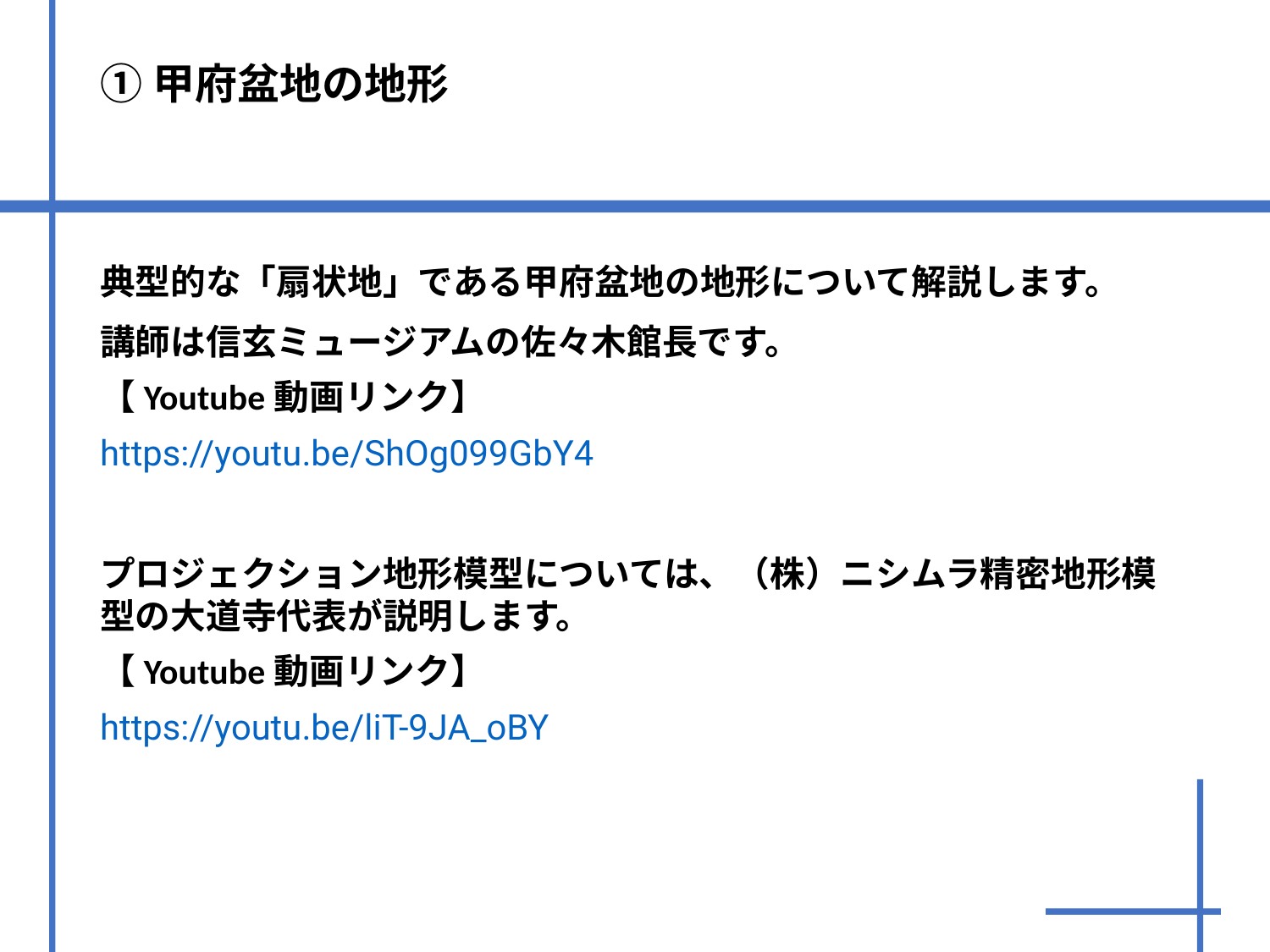

# ①甲府盆地の地形
典型的な「扇状地」である甲府盆地の地形について解説します。
講師は信玄ミュージアムの佐々木館長です。
【Youtube動画リンク】
https://youtu.be/ShOg099GbY4

プロジェクション地形模型については、（株）ニシムラ精密地形模型の大道寺代表が説明します。
【Youtube動画リンク】
https://youtu.be/liT-9JA_oBY